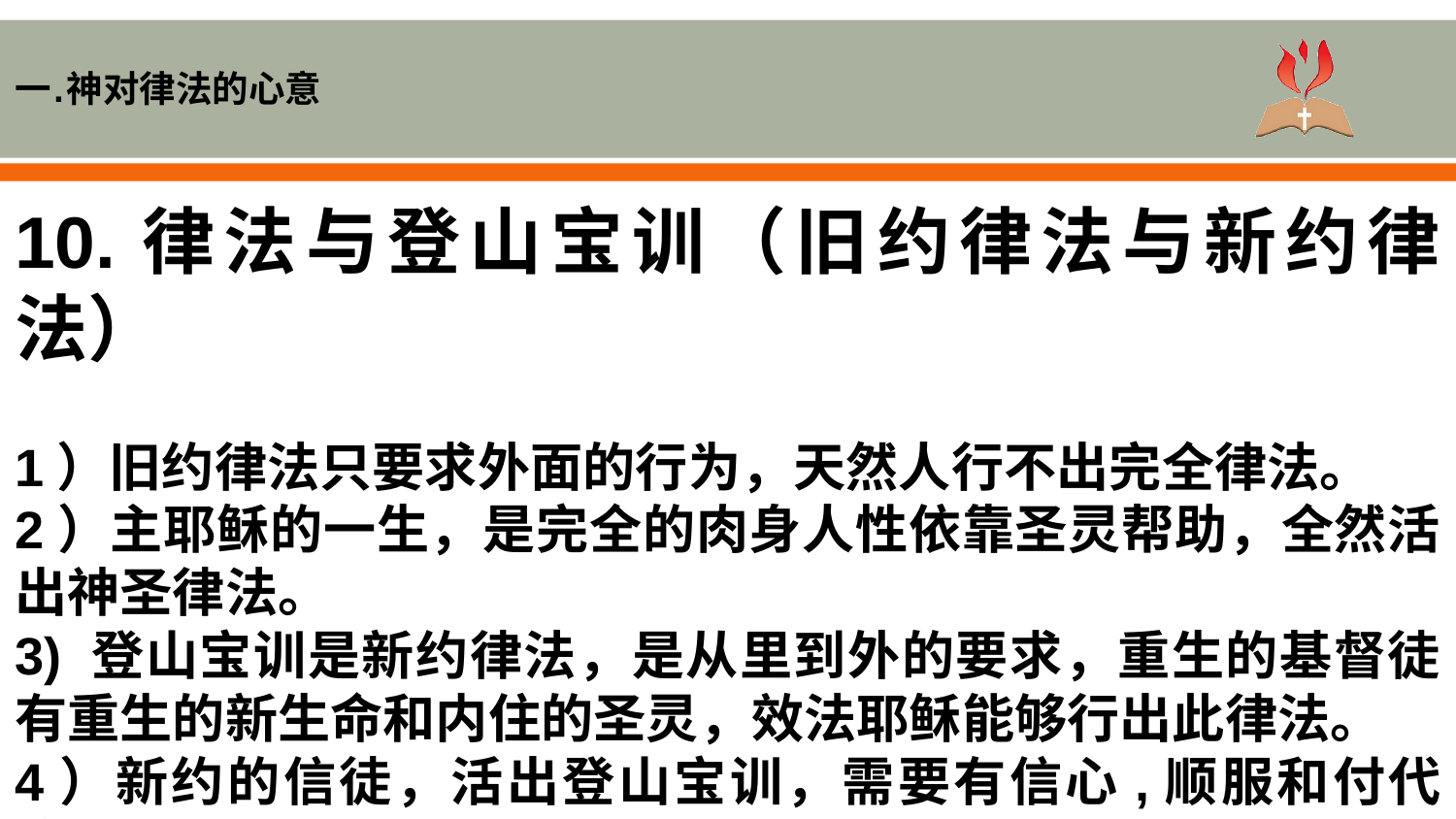

一.神对律法的心意
10.律法与登山宝训（旧约律法与新约律法）

1）旧约律法只要求外面的行为，天然人行不出完全律法。
2）主耶稣的一生，是完全的肉身人性依靠圣灵帮助，全然活出神圣律法。
3) 登山宝训是新约律法，是从里到外的要求，重生的基督徒有重生的新生命和内住的圣灵，效法耶稣能够行出此律法。
4）新约的信徒，活出登山宝训，需要有信心,顺服和付代价。